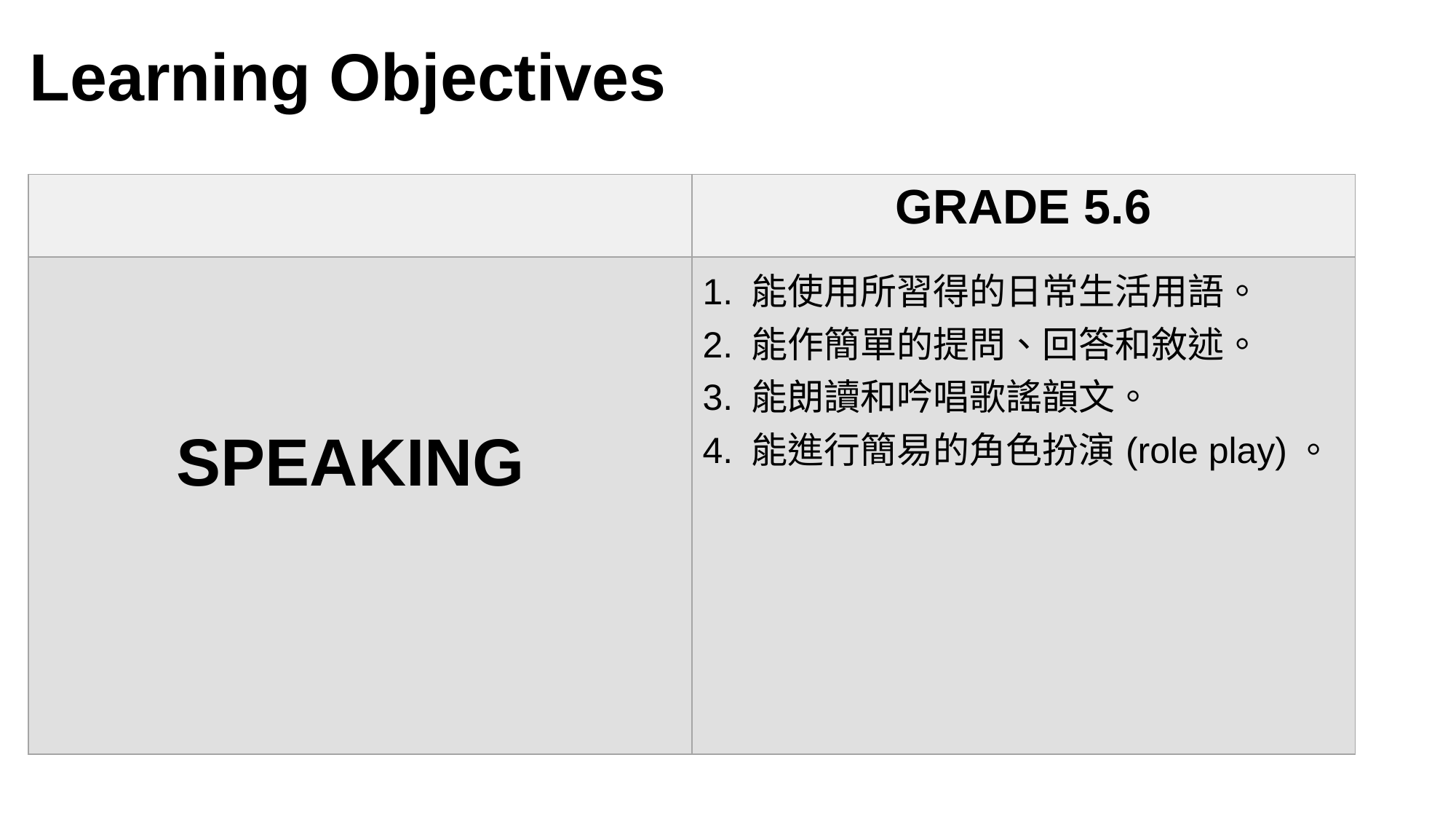

# Learning Objectives
|  | GRADE 5.6 |
| --- | --- |
| SPEAKING | 1. 能使用所習得的日常生活用語。 2. 能作簡單的提問、回答和敘述。 3. 能朗讀和吟唱歌謠韻文。 4. 能進行簡易的角色扮演(role play)。 |